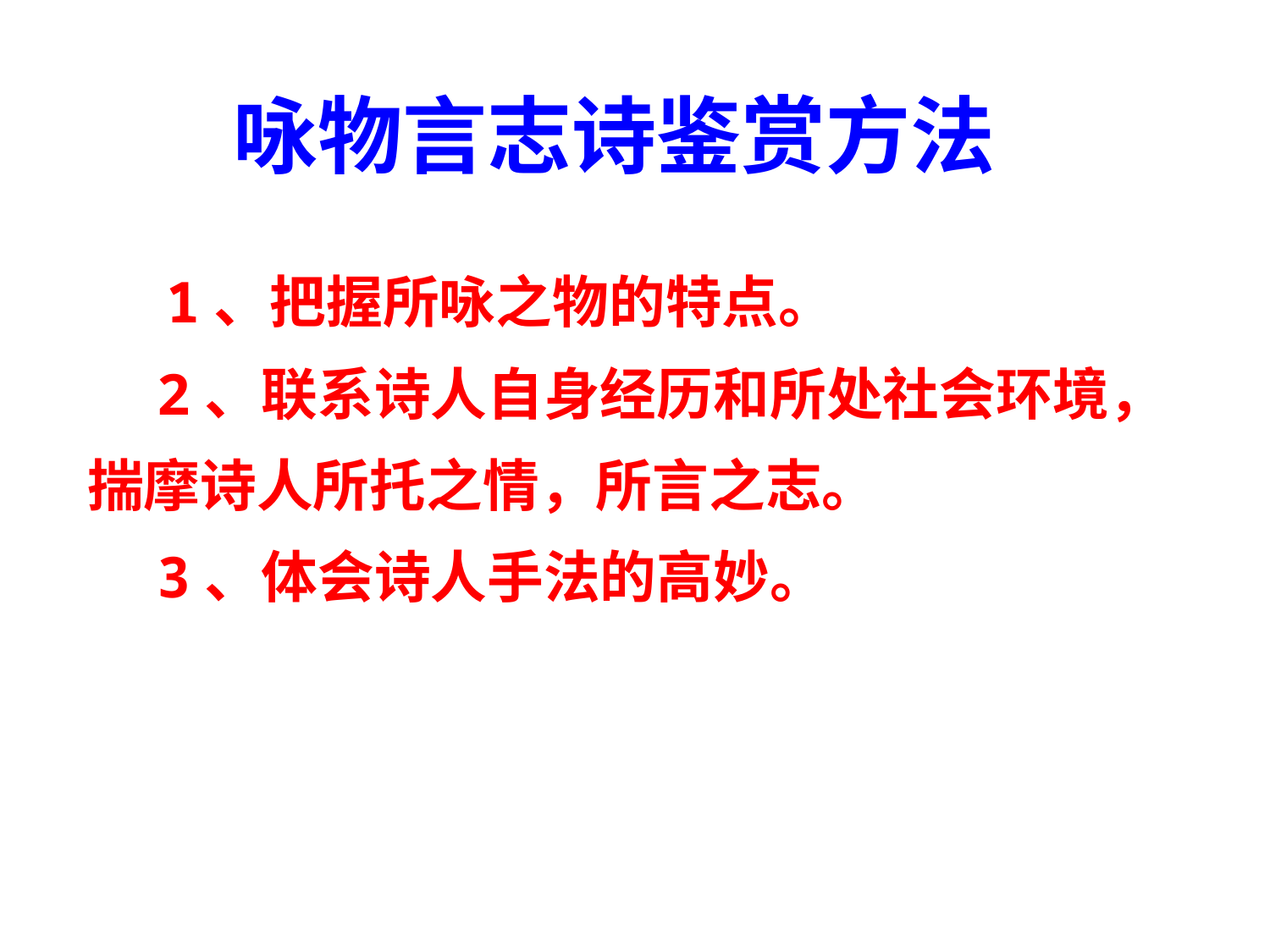

咏物言志诗鉴赏方法
　1、把握所咏之物的特点。
　2、联系诗人自身经历和所处社会环境，揣摩诗人所托之情，所言之志。
　3、体会诗人手法的高妙。